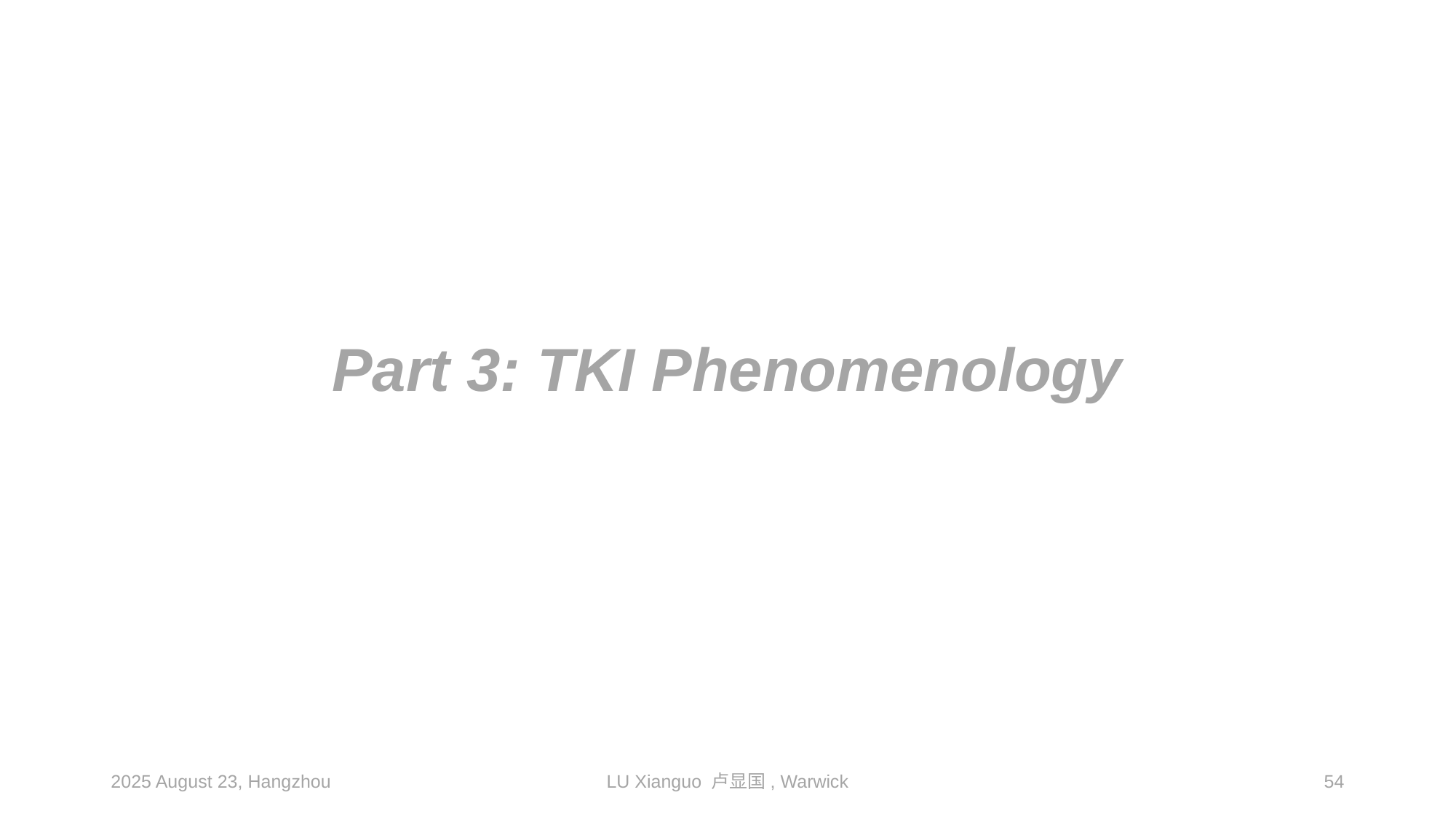

Part 3: TKI Phenomenology
2025 August 23, Hangzhou
LU Xianguo 卢显国, Warwick
54